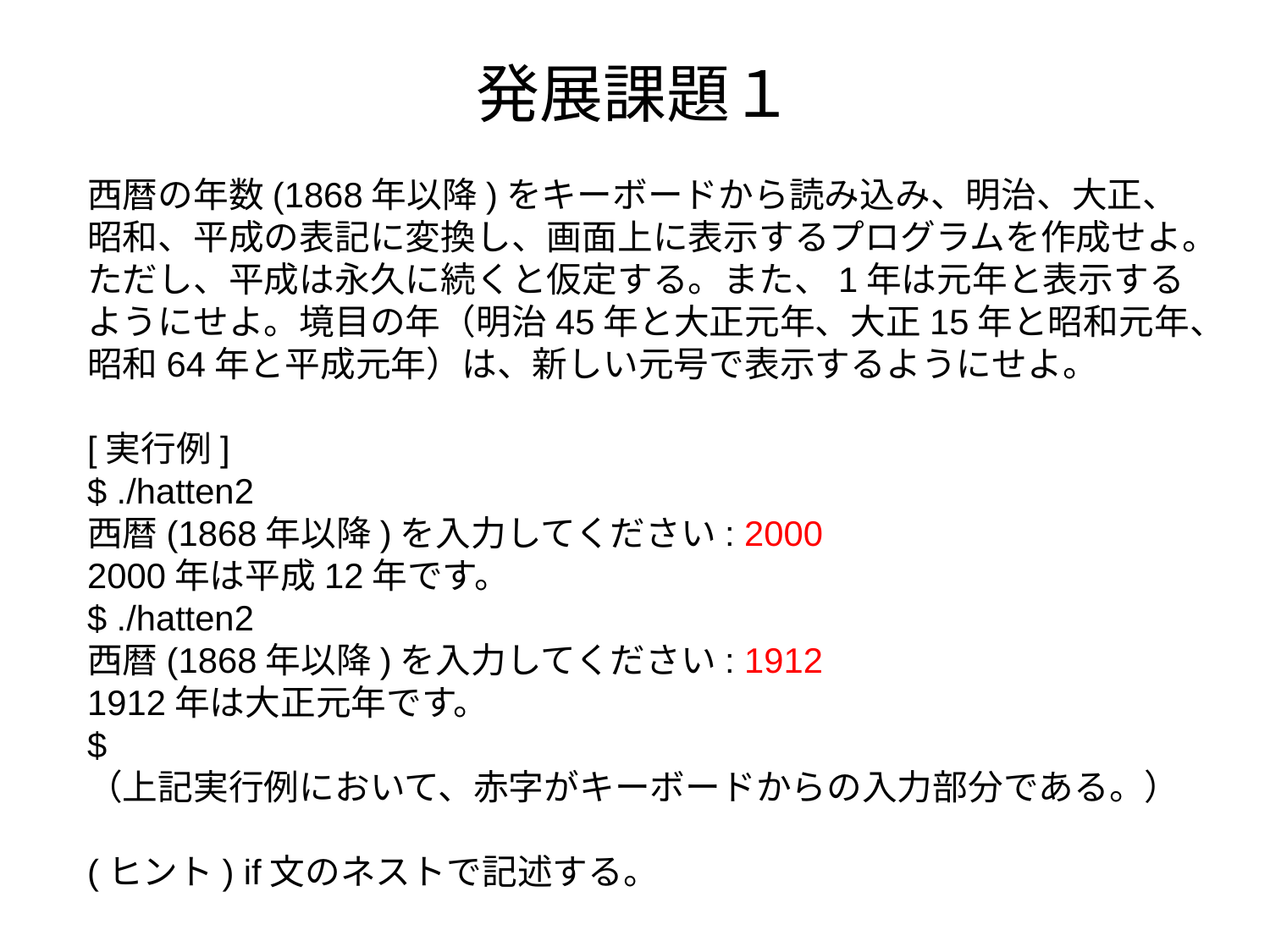

# 発展課題１
西暦の年数(1868年以降)をキーボードから読み込み、明治、大正、昭和、平成の表記に変換し、画面上に表示するプログラムを作成せよ。ただし、平成は永久に続くと仮定する。また、1年は元年と表示するようにせよ。境目の年（明治45年と大正元年、大正15年と昭和元年、昭和64年と平成元年）は、新しい元号で表示するようにせよ。

[実行例]
$ ./hatten2
西暦(1868年以降)を入力してください: 2000
2000年は平成12年です。
$ ./hatten2
西暦(1868年以降)を入力してください: 1912
1912年は大正元年です。
$
（上記実行例において、赤字がキーボードからの入力部分である。）

(ヒント) if文のネストで記述する。